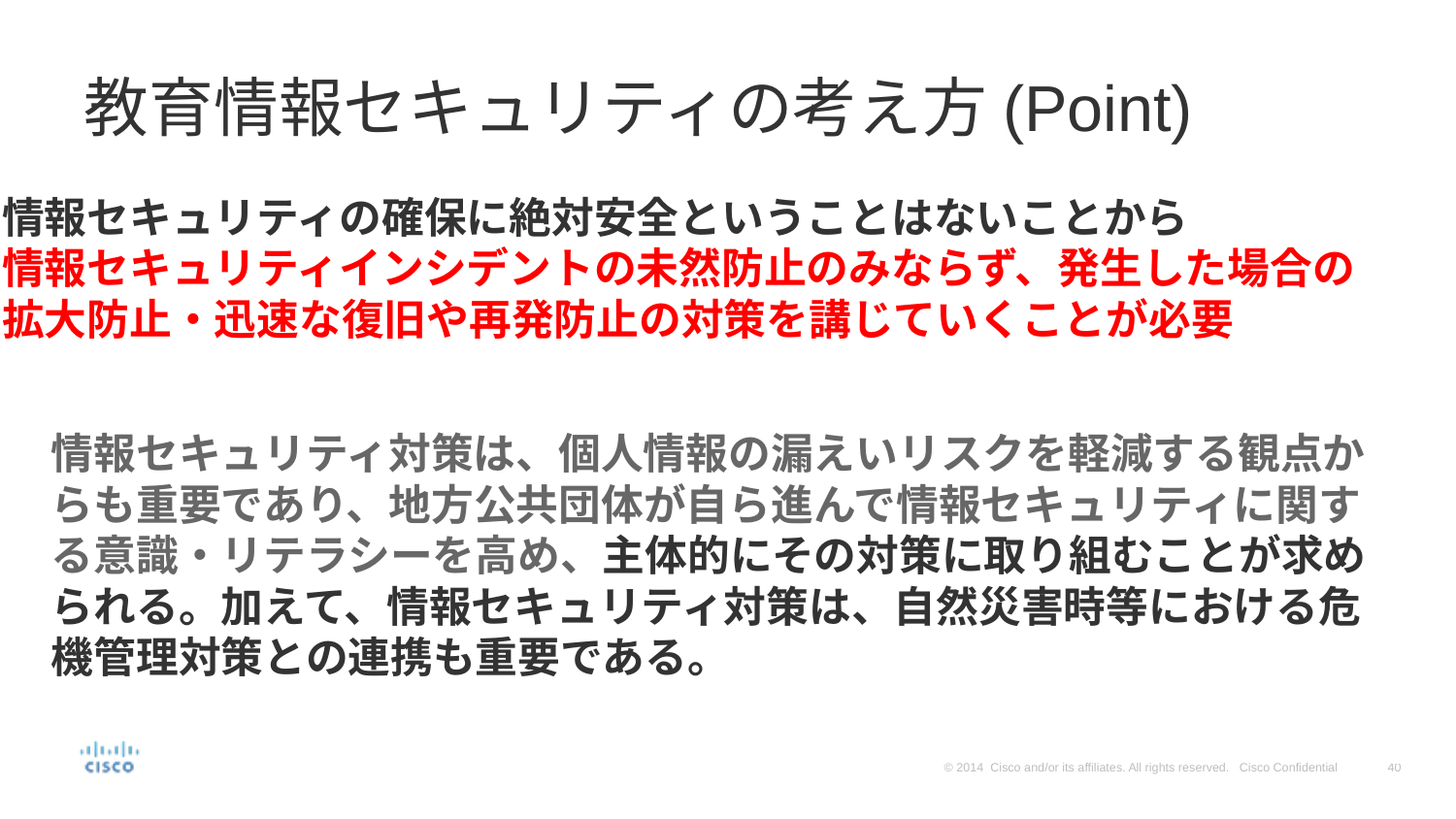

# 教育情報セキュリティの考え方(Point)
情報セキュリティの確保に絶対安全ということはないことから
情報セキュリティインシデントの未然防止のみならず、発生した場合の
拡大防止・迅速な復旧や再発防止の対策を講じていくことが必要
情報セキュリティ対策は、個人情報の漏えいリスクを軽減する観点からも重要であり、地方公共団体が自ら進んで情報セキュリティに関する意識・リテラシーを高め、主体的にその対策に取り組むことが求められる。加えて、情報セキュリティ対策は、自然災害時等における危機管理対策との連携も重要である。